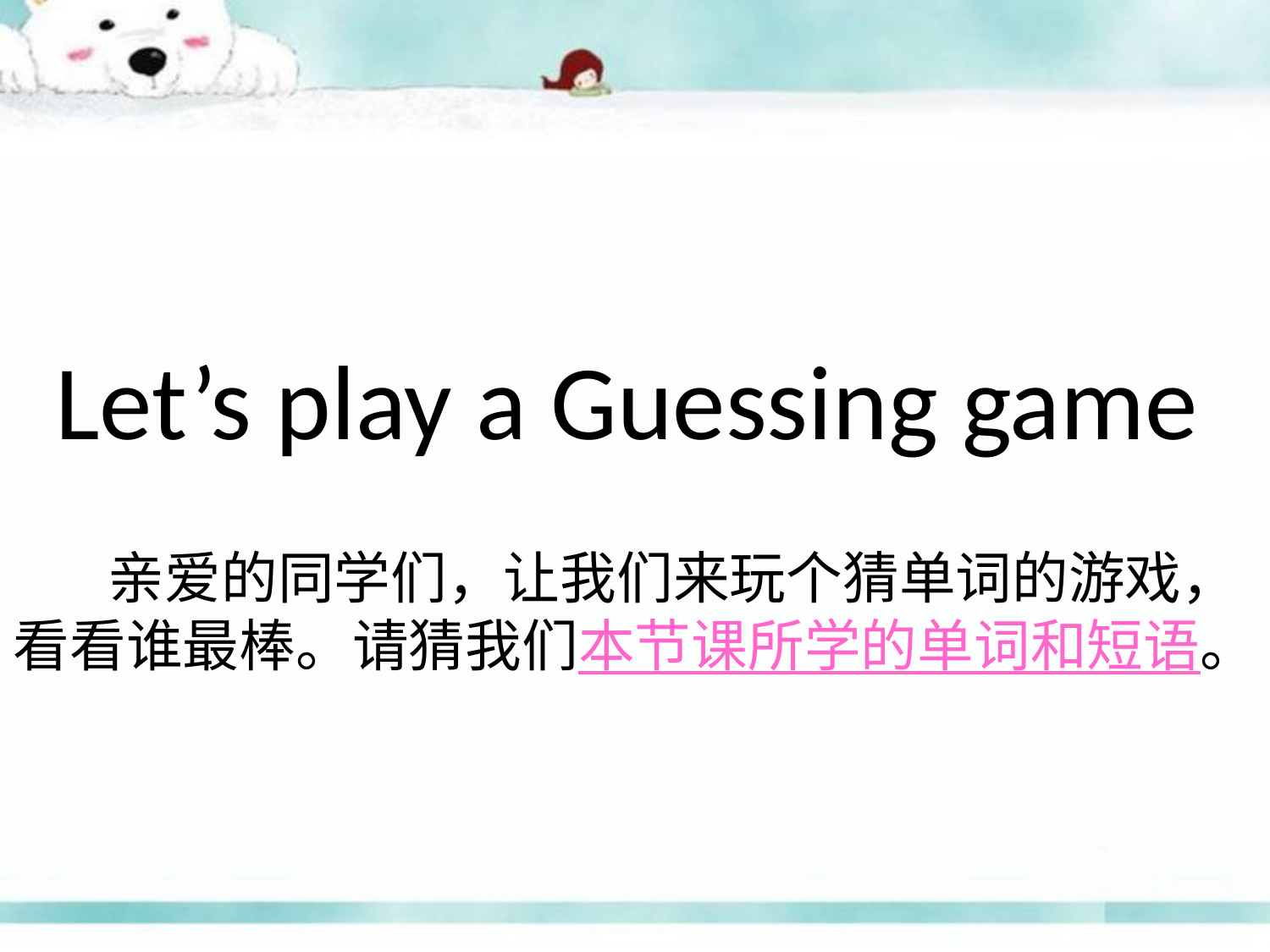

# Let’s play a Guessing game
     亲爱的同学们，让我们来玩个猜单词的游戏，看看谁最棒。请猜我们本节课所学的单词和短语。